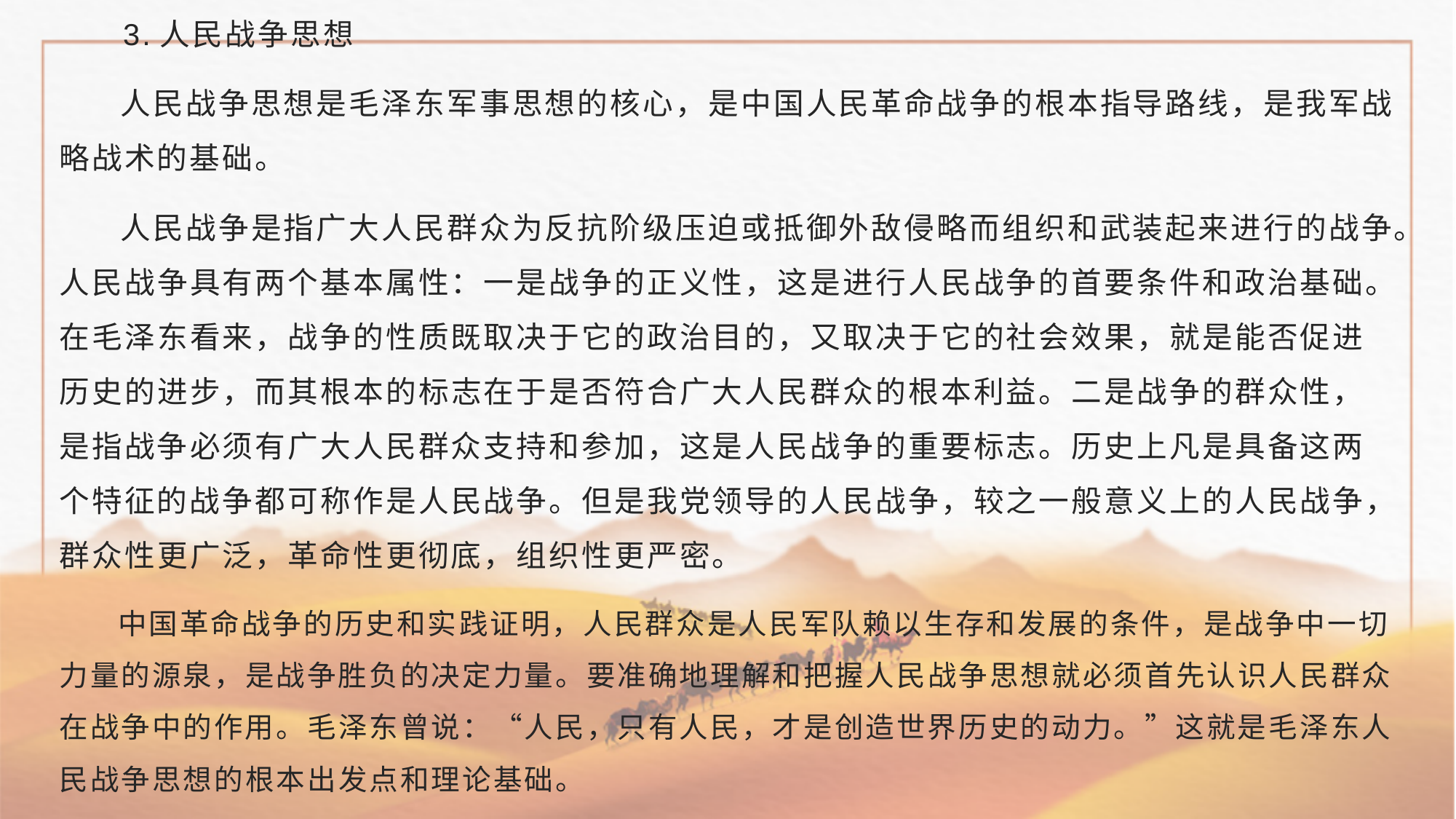

3.人民战争思想
      人民战争思想是毛泽东军事思想的核心，是中国人民革命战争的根本指导路线，是我军战略战术的基础。
      人民战争是指广大人民群众为反抗阶级压迫或抵御外敌侵略而组织和武装起来进行的战争。人民战争具有两个基本属性：一是战争的正义性，这是进行人民战争的首要条件和政治基础。在毛泽东看来，战争的性质既取决于它的政治目的，又取决于它的社会效果，就是能否促进历史的进步，而其根本的标志在于是否符合广大人民群众的根本利益。二是战争的群众性，是指战争必须有广大人民群众支持和参加，这是人民战争的重要标志。历史上凡是具备这两个特征的战争都可称作是人民战争。但是我党领导的人民战争，较之一般意义上的人民战争，群众性更广泛，革命性更彻底，组织性更严密。
      中国革命战争的历史和实践证明，人民群众是人民军队赖以生存和发展的条件，是战争中一切力量的源泉，是战争胜负的决定力量。要准确地理解和把握人民战争思想就必须首先认识人民群众在战争中的作用。毛泽东曾说：“人民，只有人民，才是创造世界历史的动力。”这就是毛泽东人民战争思想的根本出发点和理论基础。